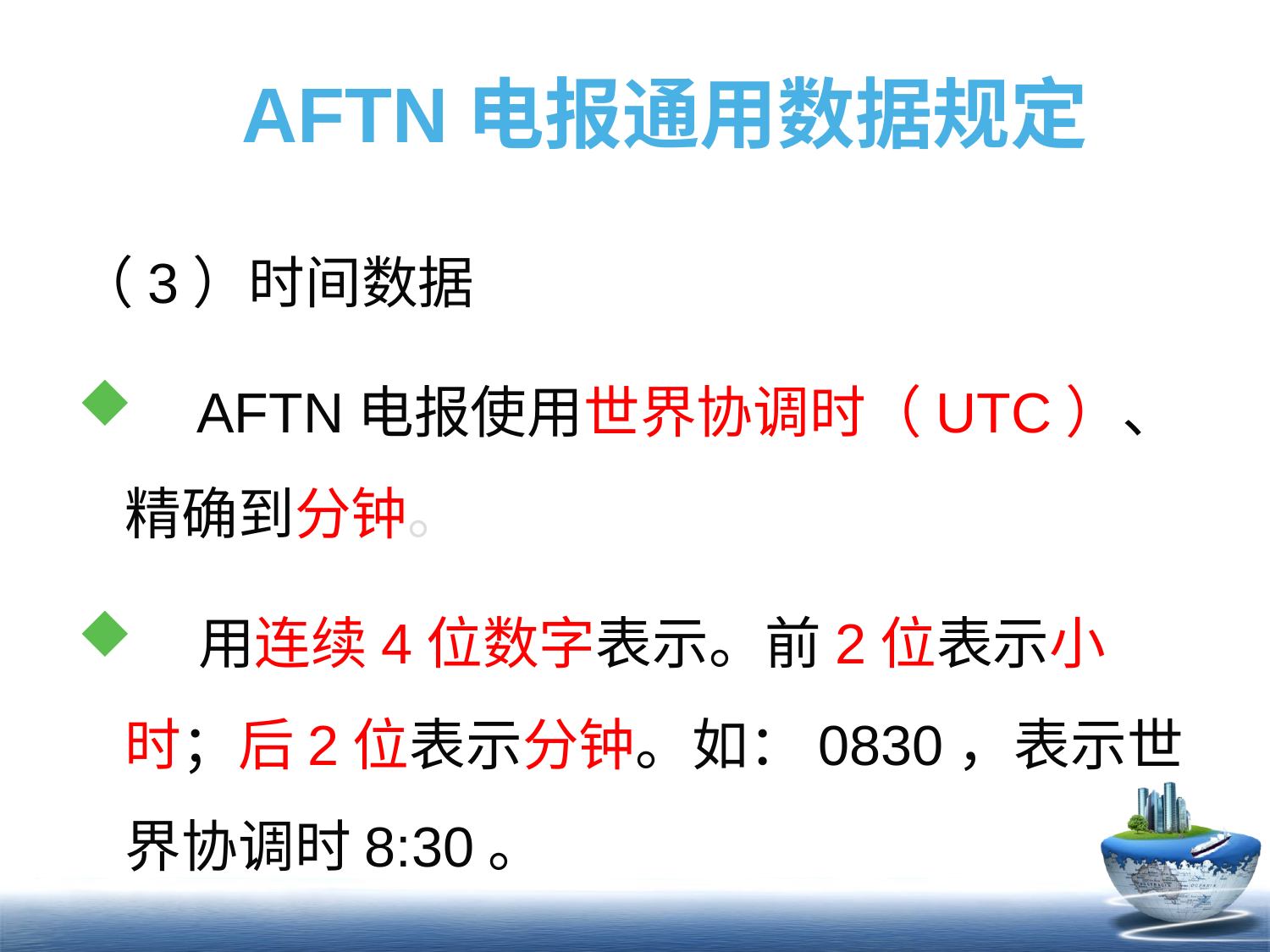

# AFTN电报通用数据规定
（3）时间数据
    AFTN电报使用世界协调时（UTC）、精确到分钟。
    用连续4位数字表示。前2位表示小时；后2位表示分钟。如：0830，表示世界协调时8:30。